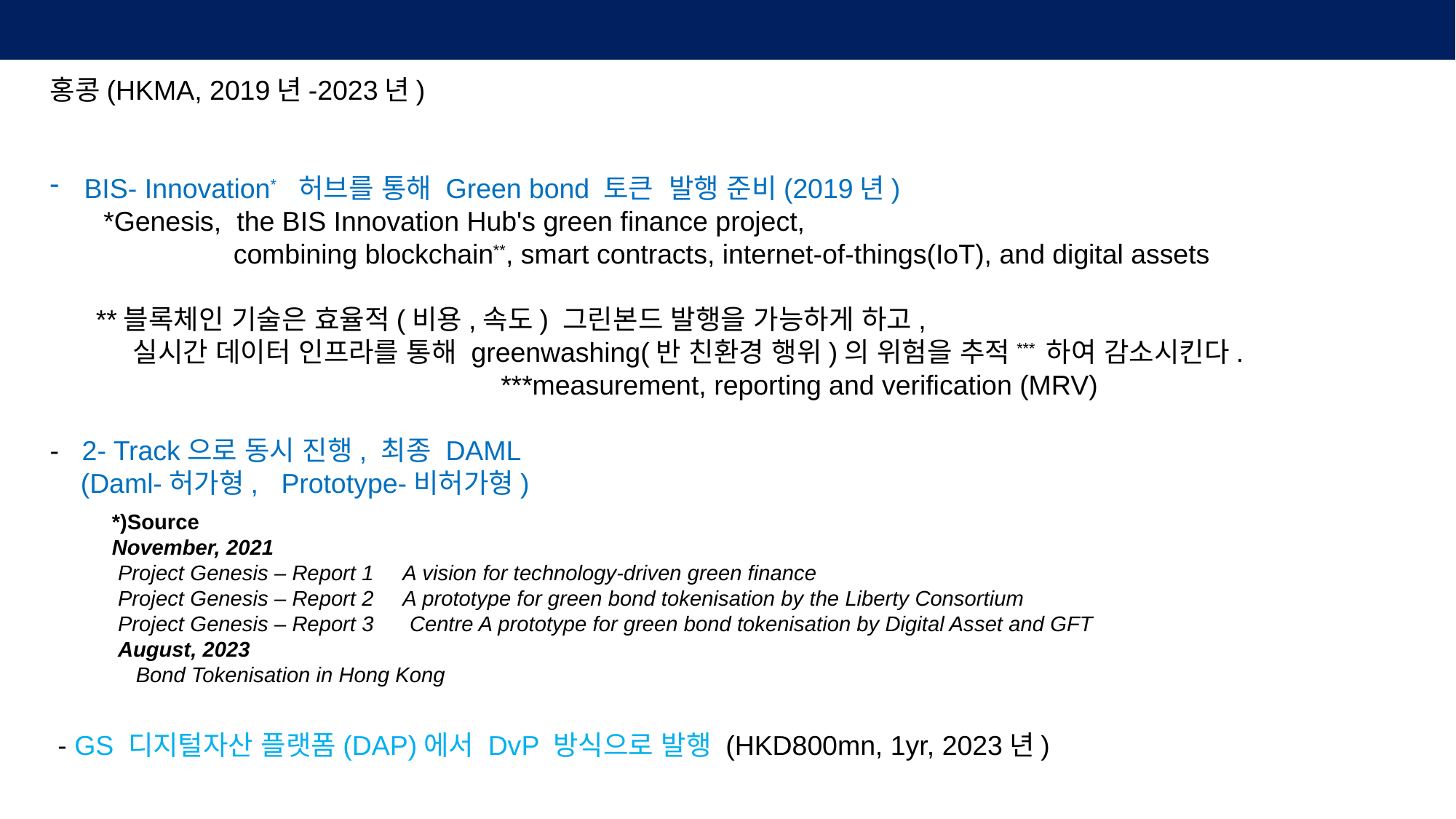

추진 경과
홍콩(HKMA, 2019년-2023년)

BIS- Innovation*  허브를 통해 Green bond 토큰  발행 준비(2019년)
       *Genesis,  the BIS Innovation Hub's green finance project,
                        combining blockchain**, smart contracts, internet-of-things(IoT), and digital assets

      **블록체인 기술은 효율적(비용,속도) 그린본드 발행을 가능하게 하고,
          실시간 데이터 인프라를 통해 greenwashing(반 친환경 행위)의 위험을 추적*** 하여 감소시킨다.
                                                           ***measurement, reporting and verification (MRV)

-   2- Track으로 동시 진행, 최종 DAML
    (Daml-허가형,   Prototype-비허가형)

 - GS 디지털자산 플랫폼(DAP)에서 DvP 방식으로 발행 (HKD800mn, 1yr, 2023년)
*)Source
November, 2021
 Project Genesis – Report 1     A vision for technology-driven green finance
 Project Genesis – Report 2     A prototype for green bond tokenisation by the Liberty Consortium
 Project Genesis – Report 3      Centre A prototype for green bond tokenisation by Digital Asset and GFT
 August, 2023
    Bond Tokenisation in Hong Kong